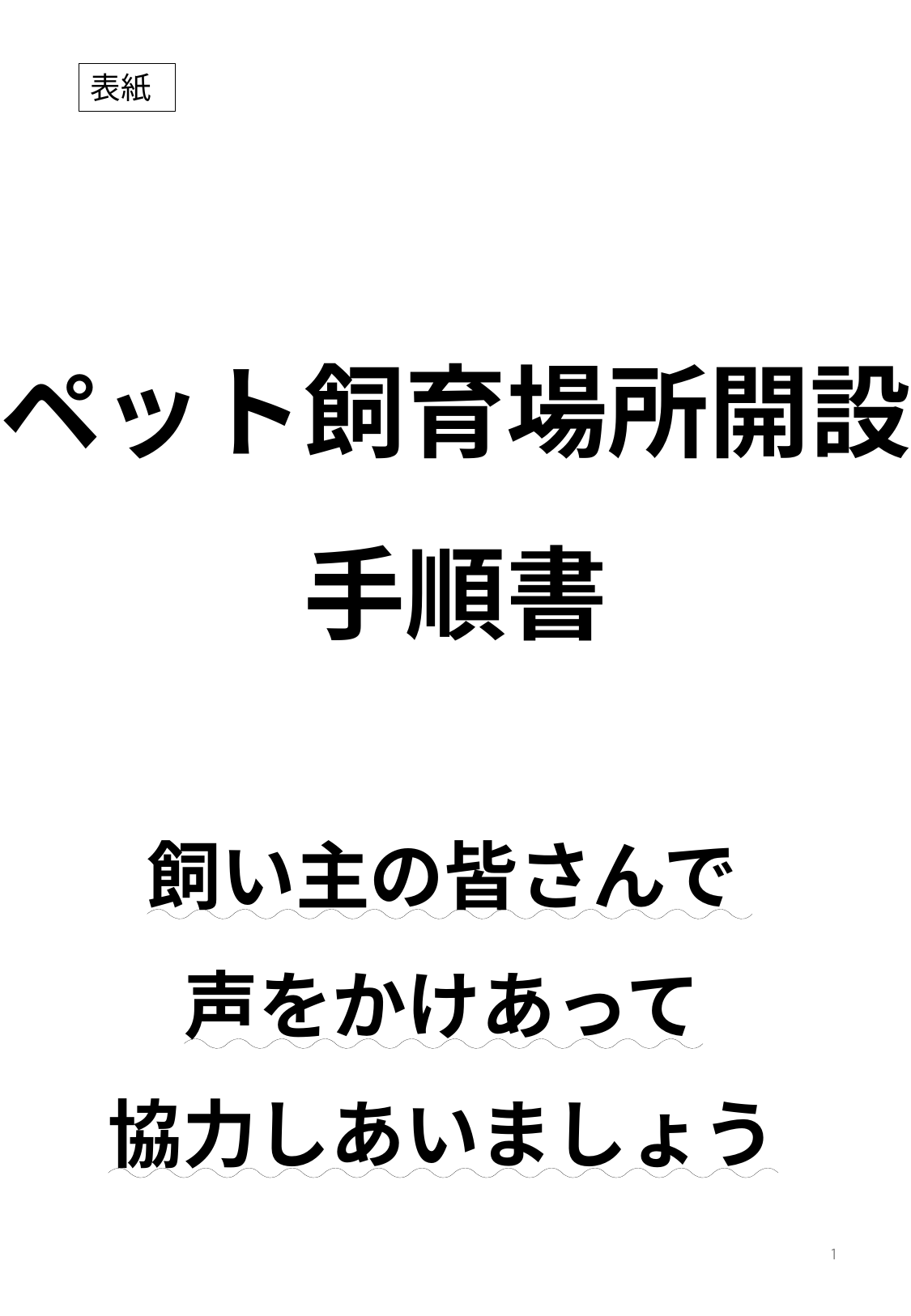

表紙
# ペット飼育場所開設 手順書

飼い主の皆さんで
声をかけあって
協力しあいましょう
1